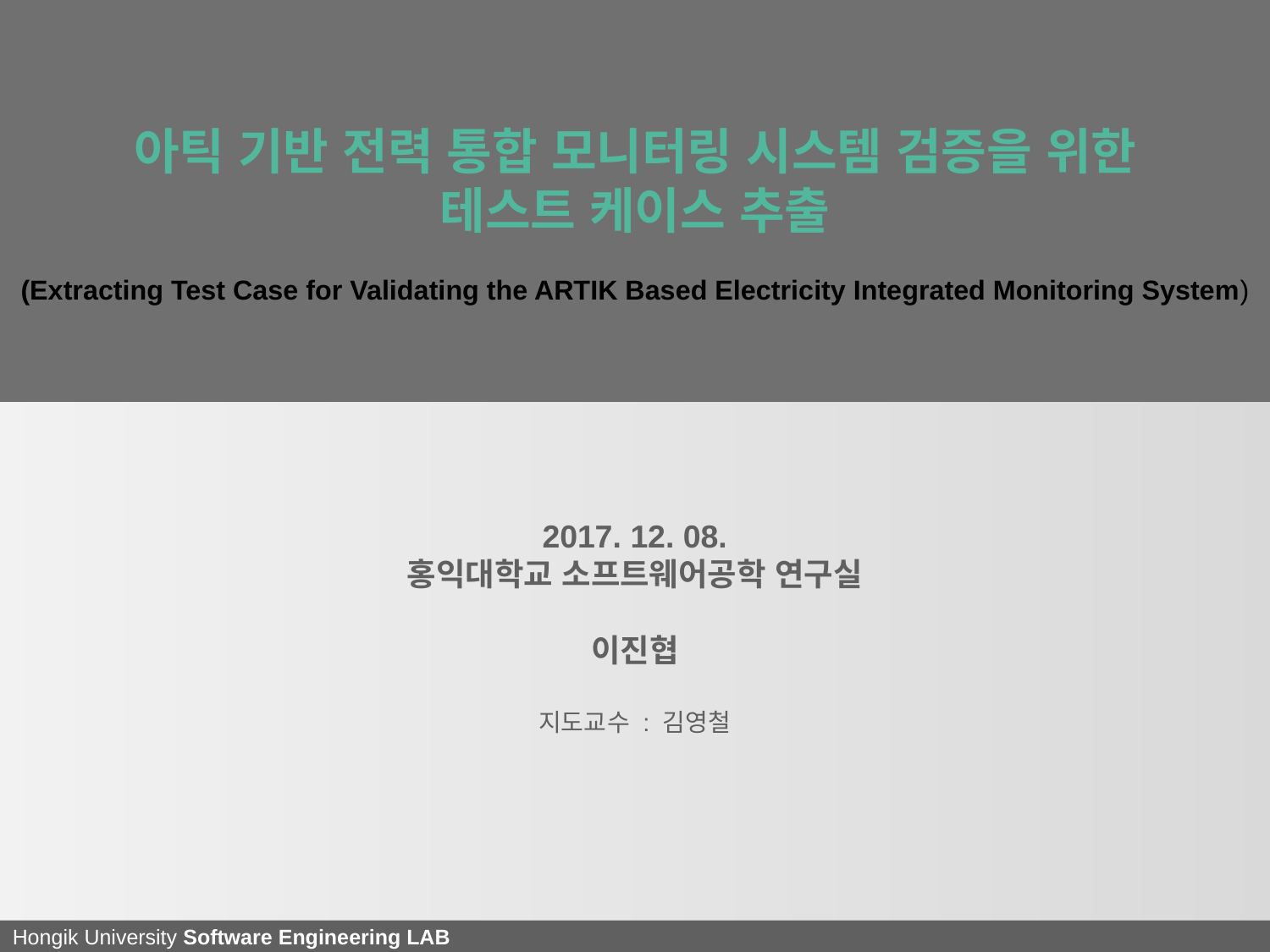

아틱 기반 전력 통합 모니터링 시스템 검증을 위한
테스트 케이스 추출
(Extracting Test Case for Validating the ARTIK Based Electricity Integrated Monitoring System)
2017. 12. 08.
홍익대학교 소프트웨어공학 연구실

이진협

지도교수 : 김영철